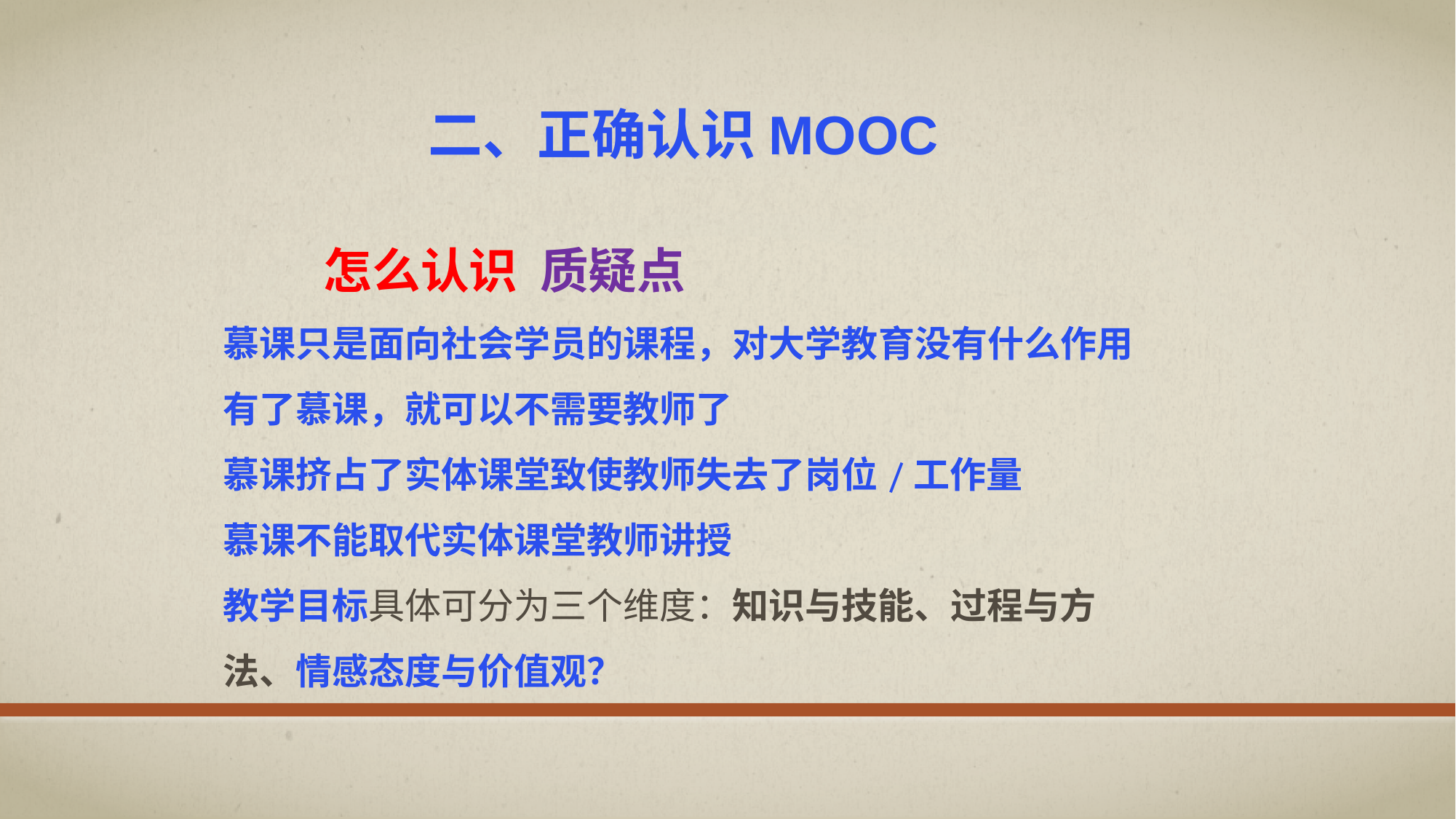

二、正确认识MOOC
# 怎么认识  质疑点 慕课只是面向社会学员的课程，对大学教育没有什么作用 有了慕课，就可以不需要教师了 慕课挤占了实体课堂致使教师失去了岗位/工作量 慕课不能取代实体课堂教师讲授 教学目标具体可分为三个维度：知识与技能、过程与方法、情感态度与价值观？